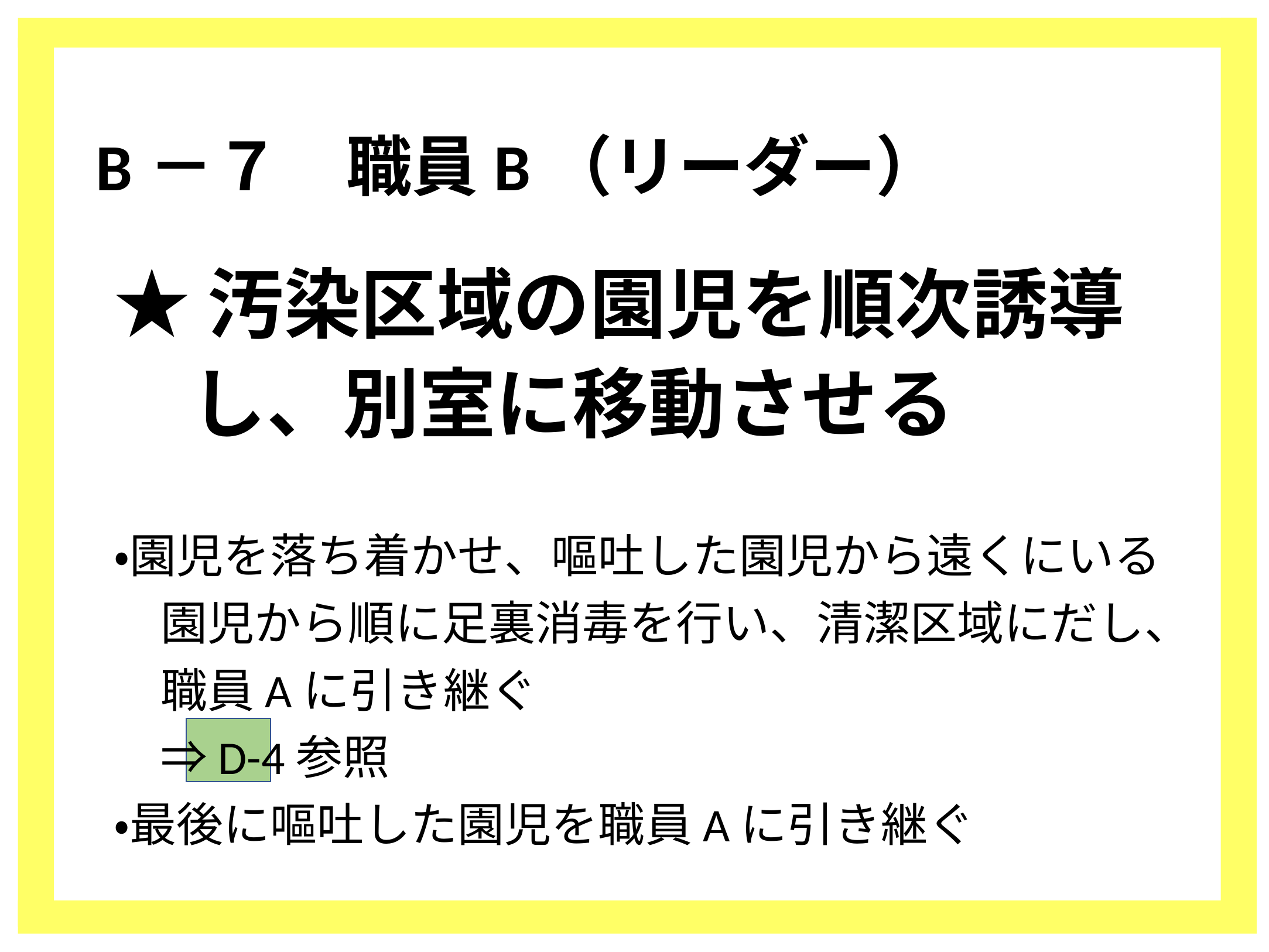

# B－７　職員B（リーダー）
★汚染区域の園児を順次誘導
　し、別室に移動させる

・園児を落ち着かせ、嘔吐した園児から遠くにいる
　園児から順に足裏消毒を行い、清潔区域にだし、
　職員Aに引き継ぐ
　⇒D-4参照
・最後に嘔吐した園児を職員Aに引き継ぐ